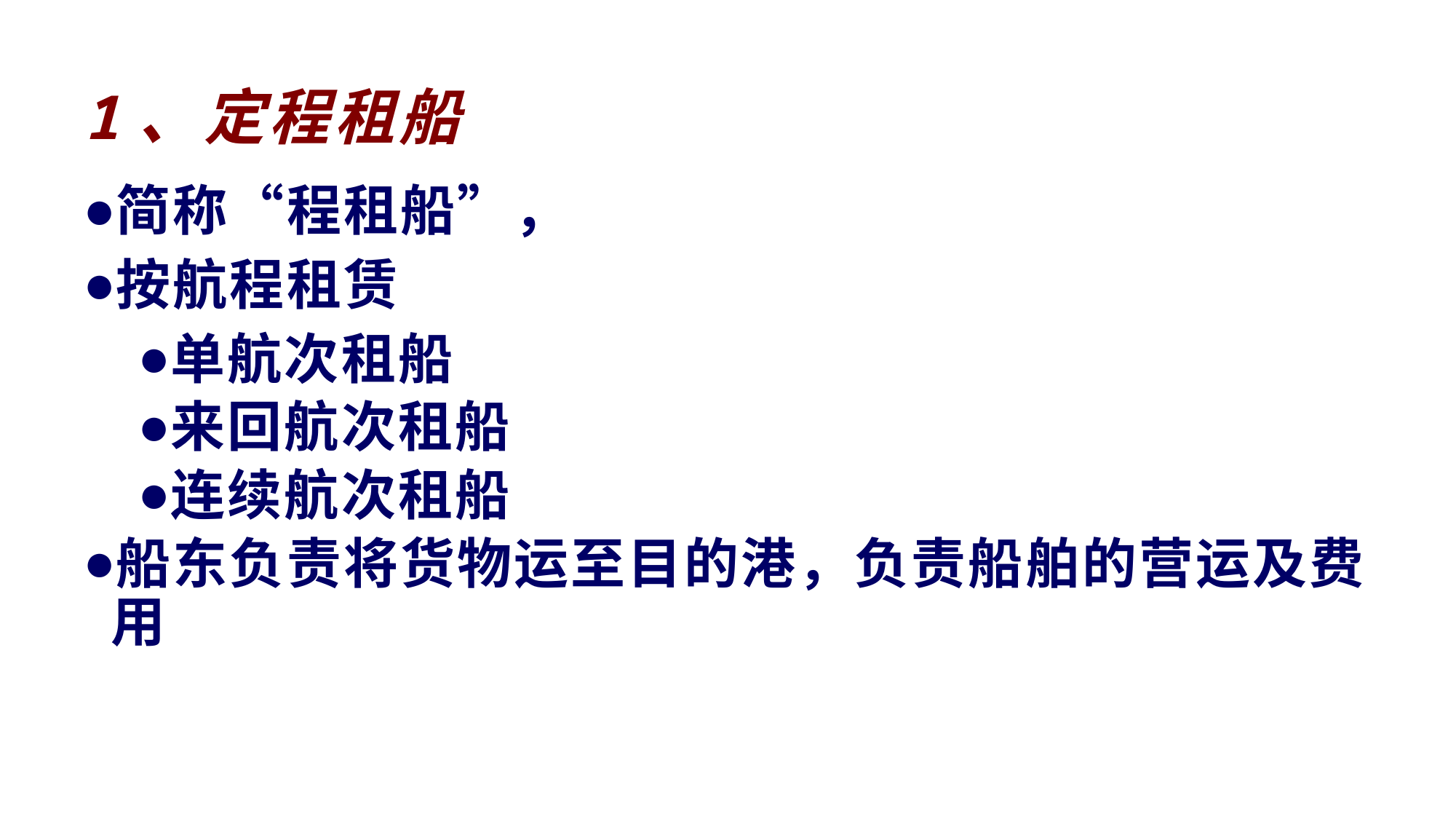

# 1、定程租船
简称“程租船”，
按航程租赁
单航次租船
来回航次租船
连续航次租船
船东负责将货物运至目的港，负责船舶的营运及费用